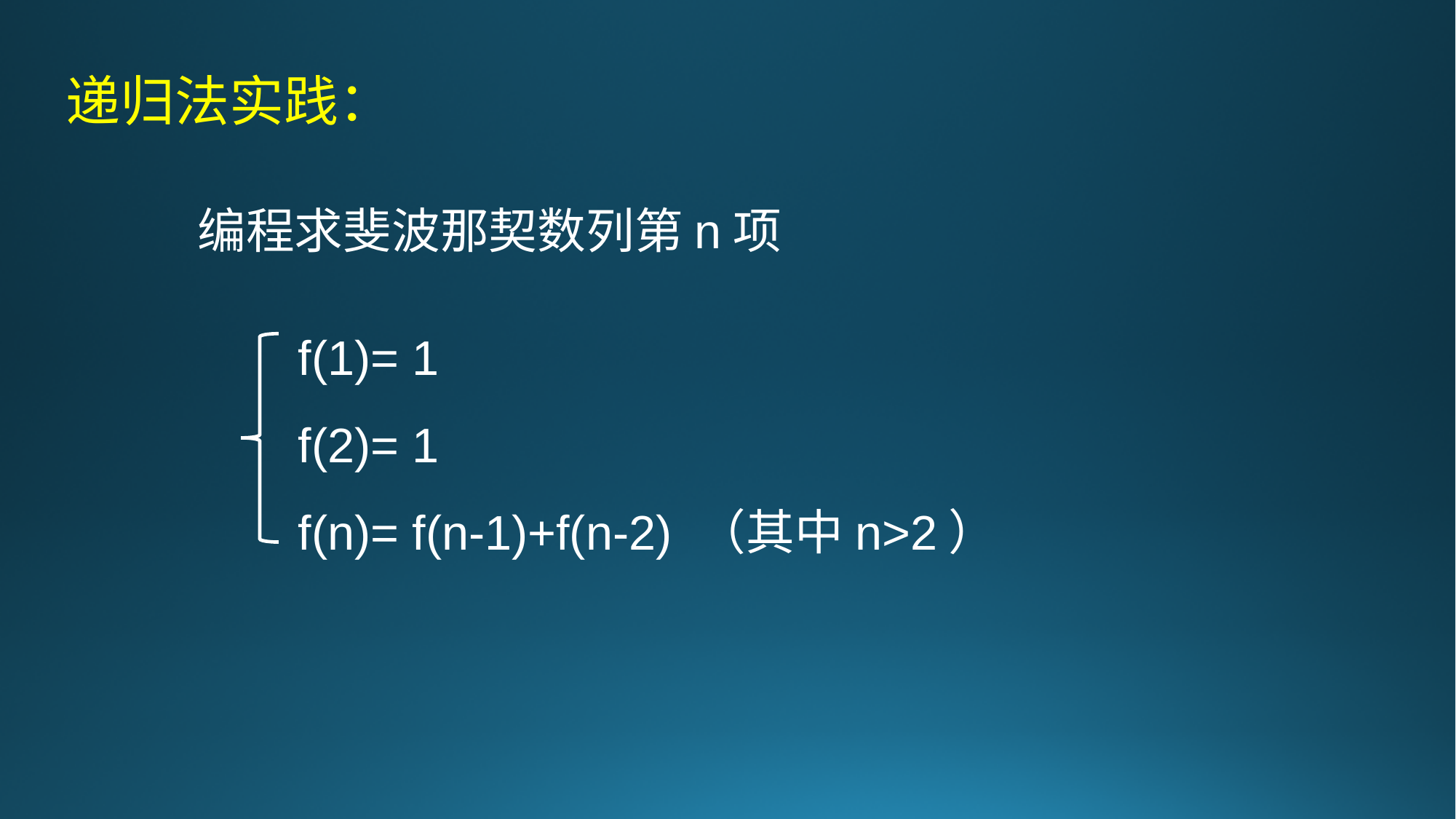

递归法实践：
编程求斐波那契数列第n项
f(1)= 1
f(2)= 1
f(n)= f(n-1)+f(n-2) （其中n>2）